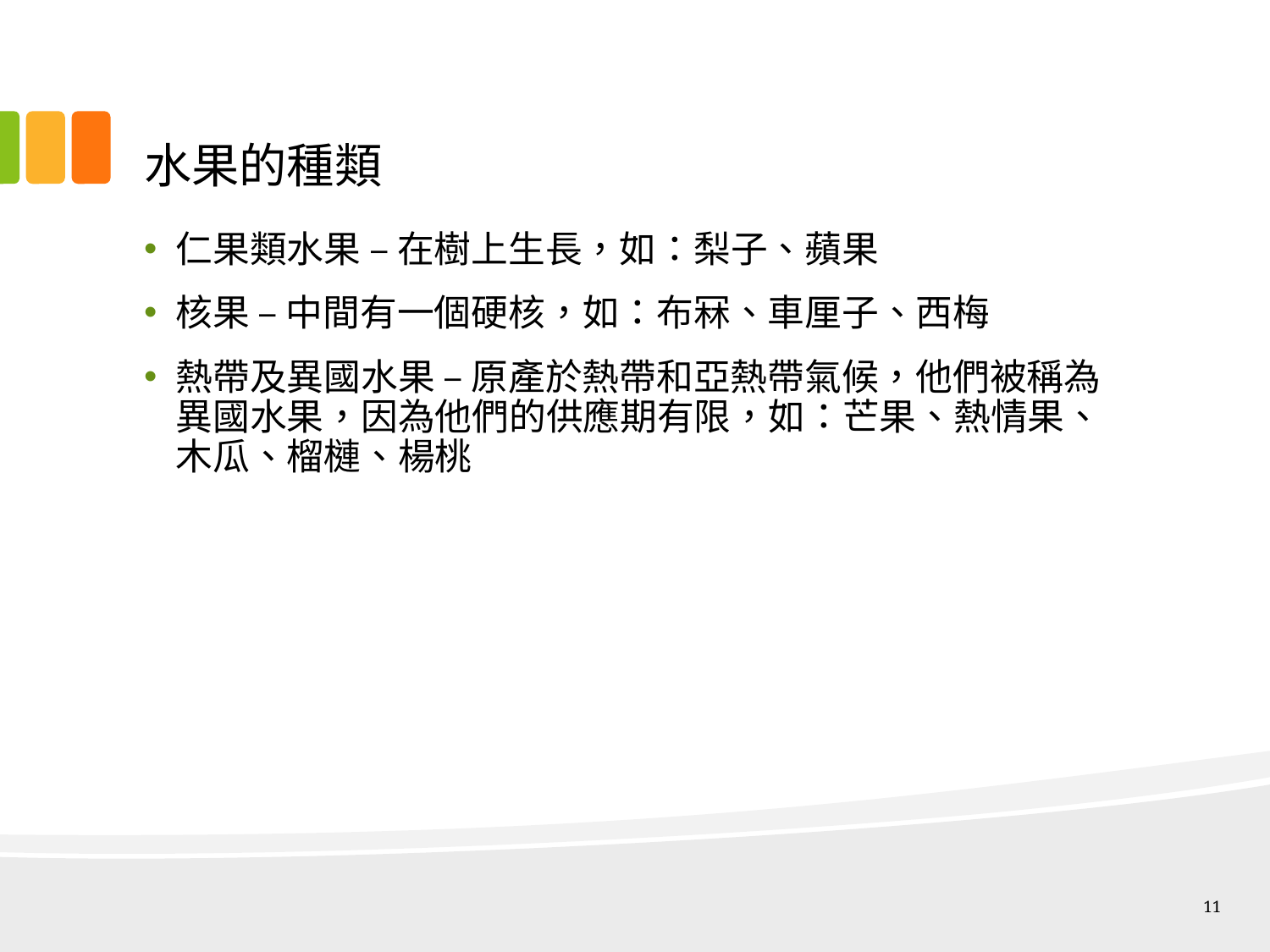

# 水果的種類
仁果類水果 – 在樹上生長，如：梨子、蘋果
核果 – 中間有一個硬核，如：布冧、車厘子、西梅
熱帶及異國水果 – 原產於熱帶和亞熱帶氣候，他們被稱為異國水果，因為他們的供應期有限，如：芒果、熱情果、木瓜、榴槤、楊桃

11